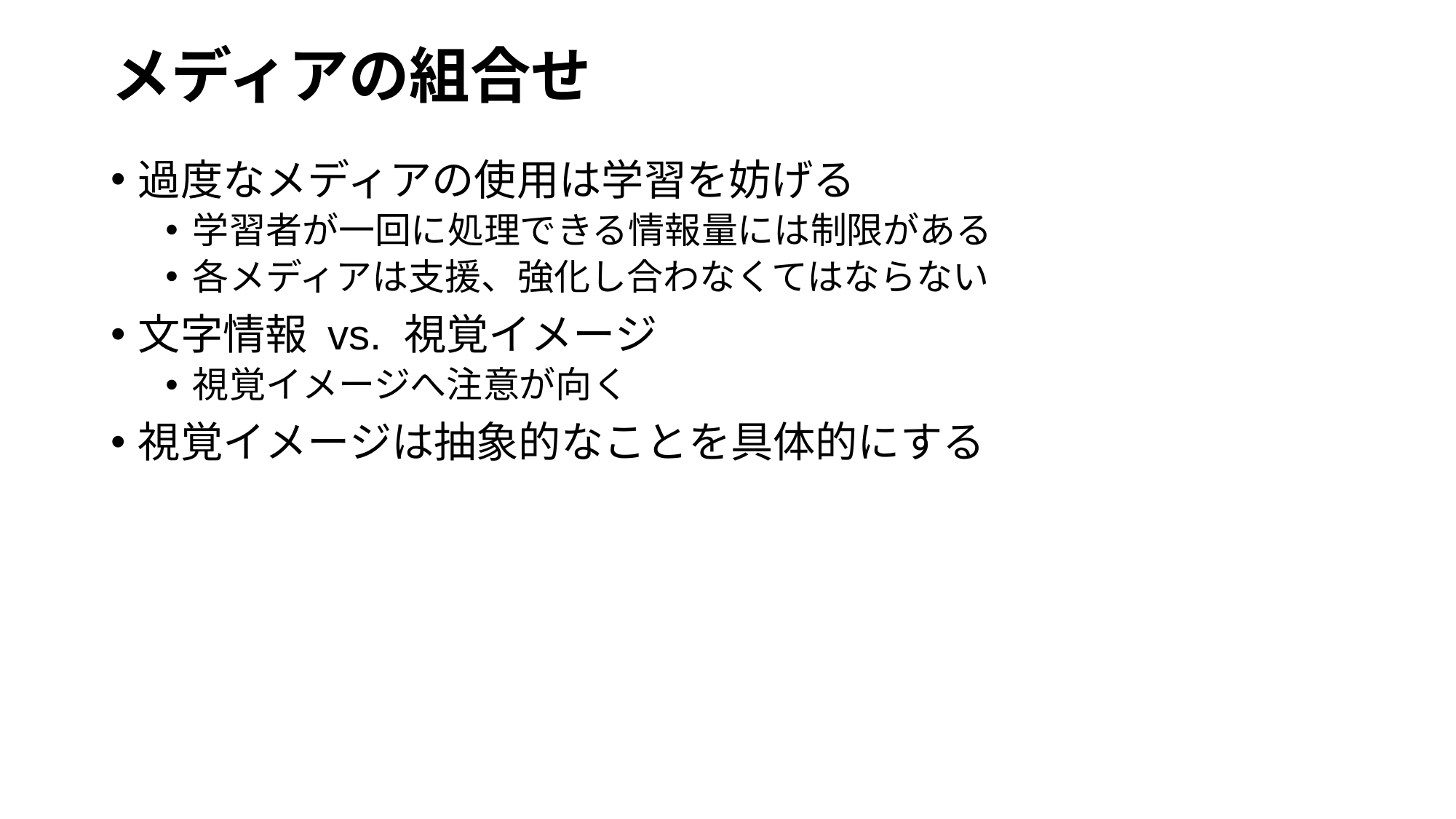

# メディアの組合せ
過度なメディアの使用は学習を妨げる
学習者が一回に処理できる情報量には制限がある
各メディアは支援、強化し合わなくてはならない
文字情報 vs. 視覚イメージ
視覚イメージへ注意が向く
視覚イメージは抽象的なことを具体的にする